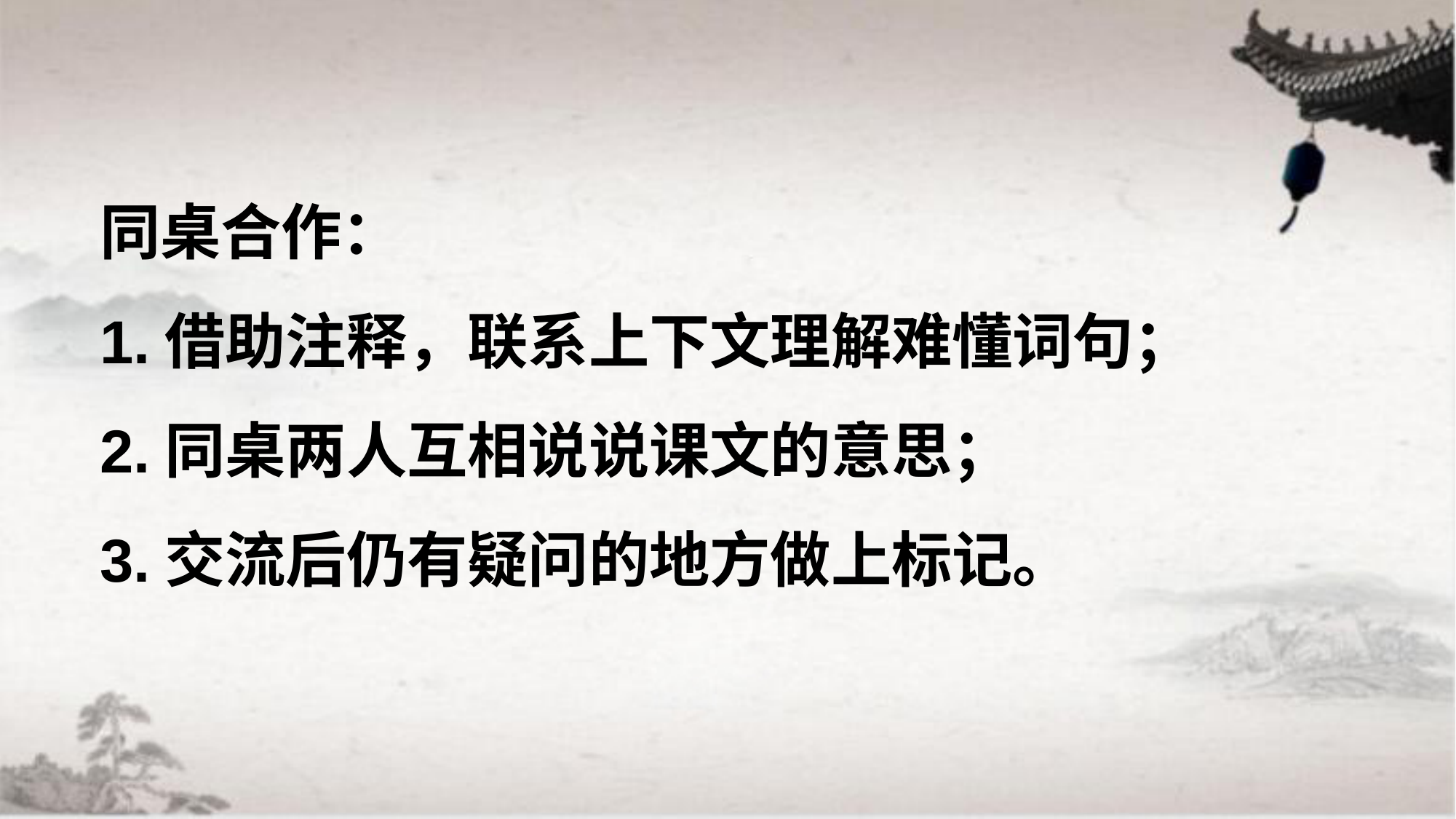

同桌合作：
1.借助注释，联系上下文理解难懂词句；
2.同桌两人互相说说课文的意思；
3.交流后仍有疑问的地方做上标记。